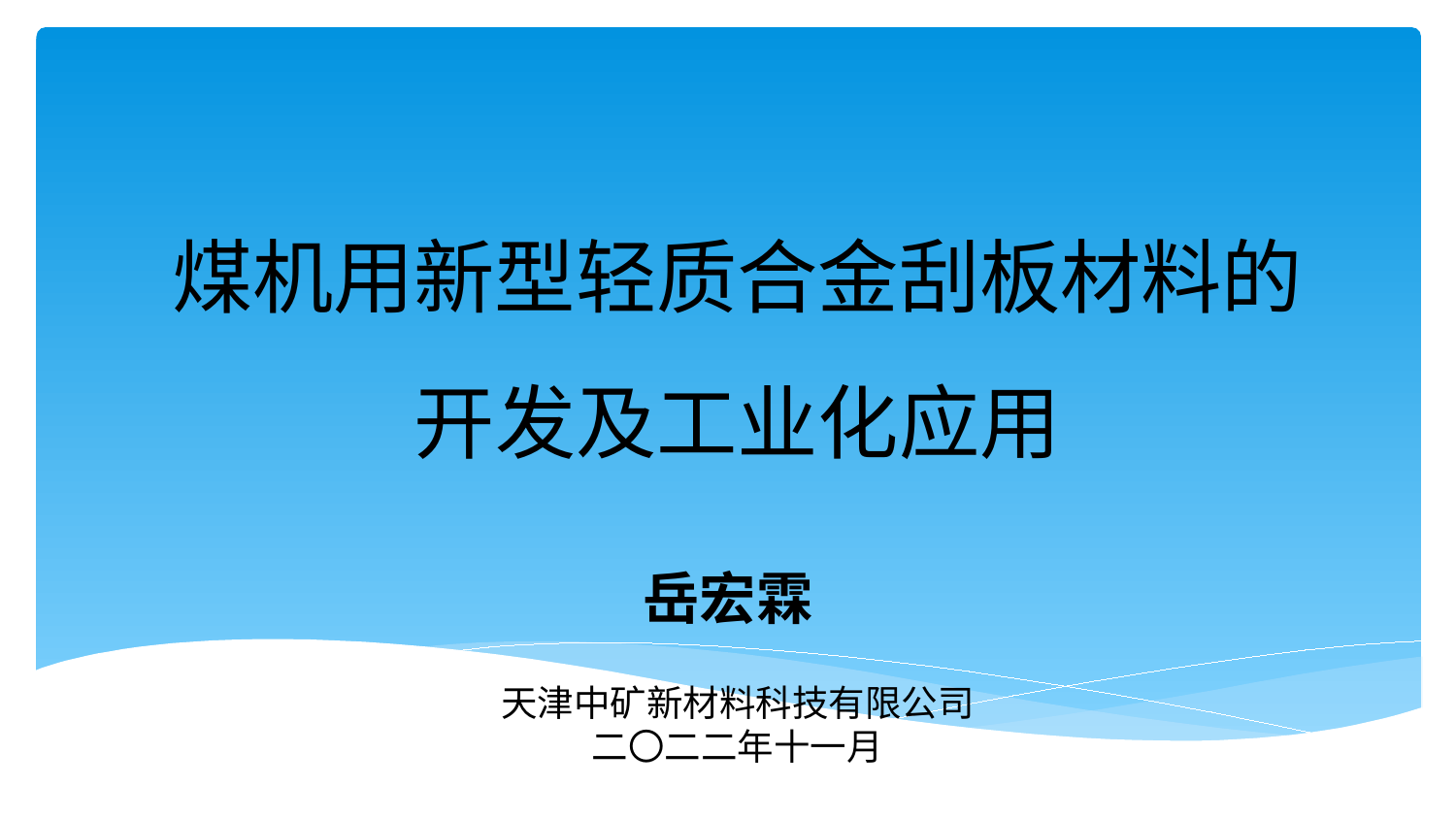

煤机用新型轻质合金刮板材料的开发及工业化应用
岳宏霖
天津中矿新材料科技有限公司
二〇二二年十一月